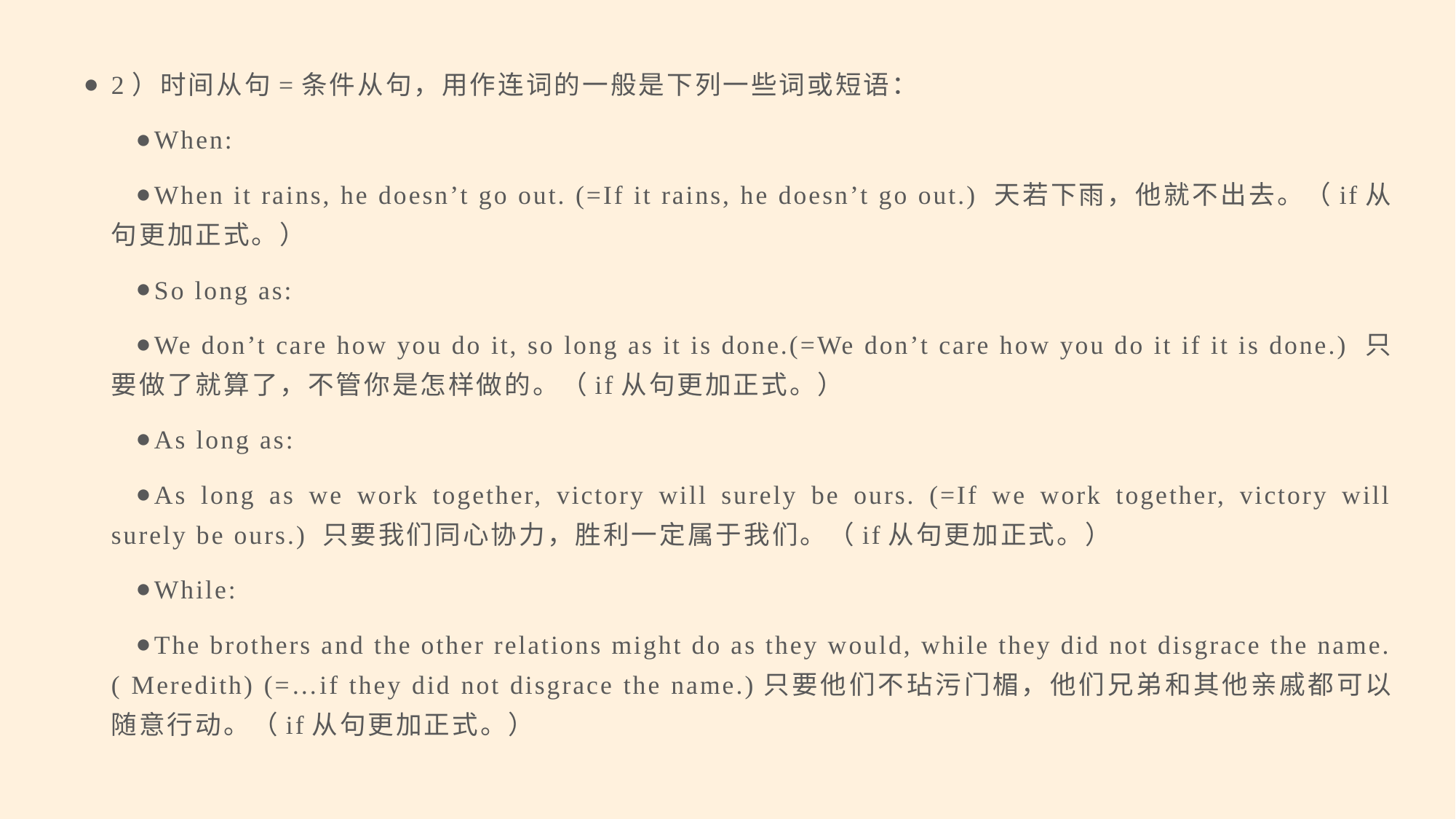

2）时间从句=条件从句，用作连词的一般是下列一些词或短语：
When:
When it rains, he doesn’t go out. (=If it rains, he doesn’t go out.) 天若下雨，他就不出去。（if从句更加正式。）
So long as:
We don’t care how you do it, so long as it is done.(=We don’t care how you do it if it is done.) 只要做了就算了，不管你是怎样做的。（if从句更加正式。）
As long as:
As long as we work together, victory will surely be ours. (=If we work together, victory will surely be ours.) 只要我们同心协力，胜利一定属于我们。（if从句更加正式。）
While:
The brothers and the other relations might do as they would, while they did not disgrace the name.( Meredith) (=…if they did not disgrace the name.)只要他们不玷污门楣，他们兄弟和其他亲戚都可以随意行动。（if从句更加正式。）